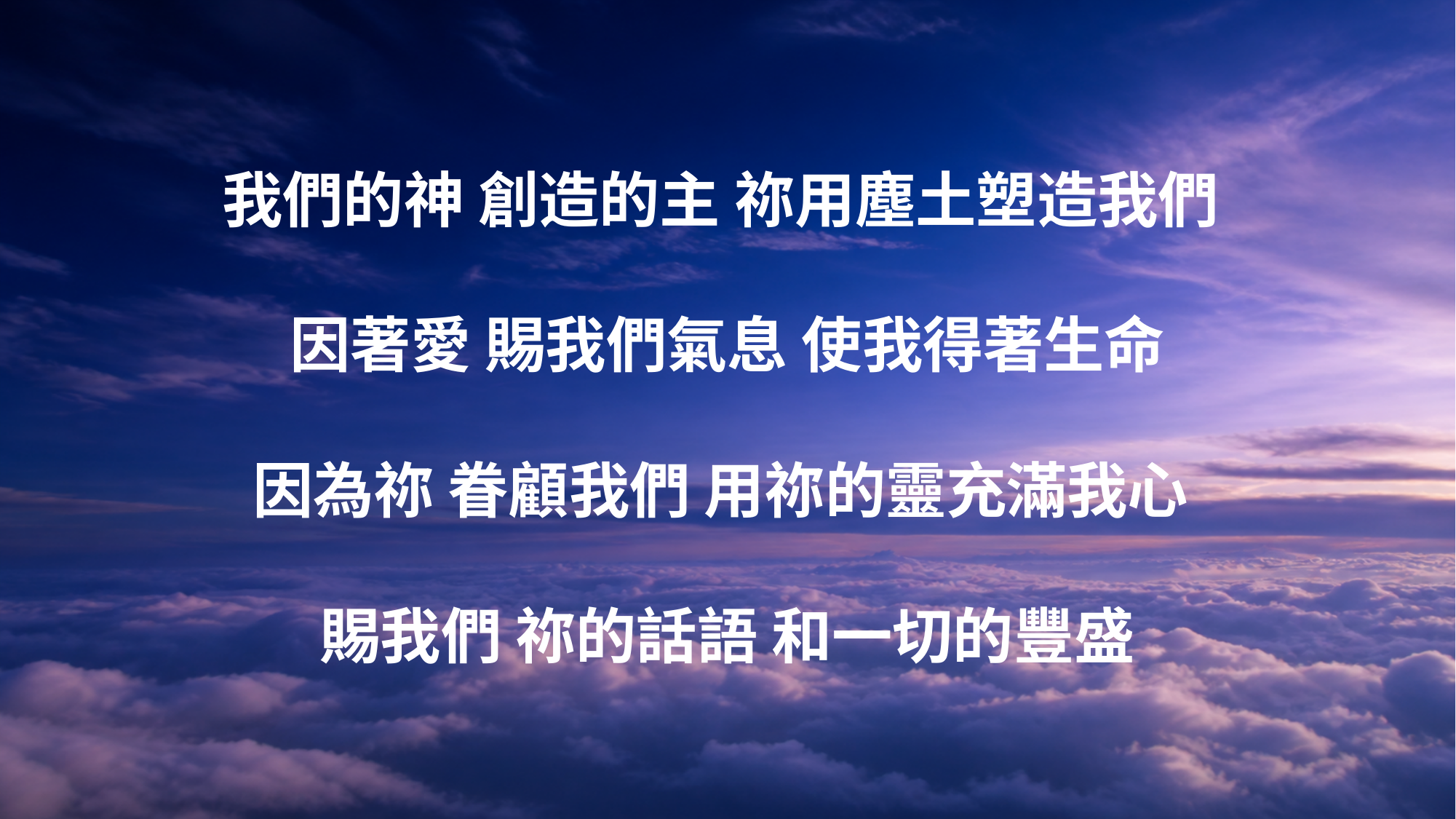

我們的神 創造的主 祢用塵土塑造我們
因著愛 賜我們氣息 使我得著生命
因為祢 眷顧我們 用祢的靈充滿我心
賜我們 祢的話語 和一切的豐盛